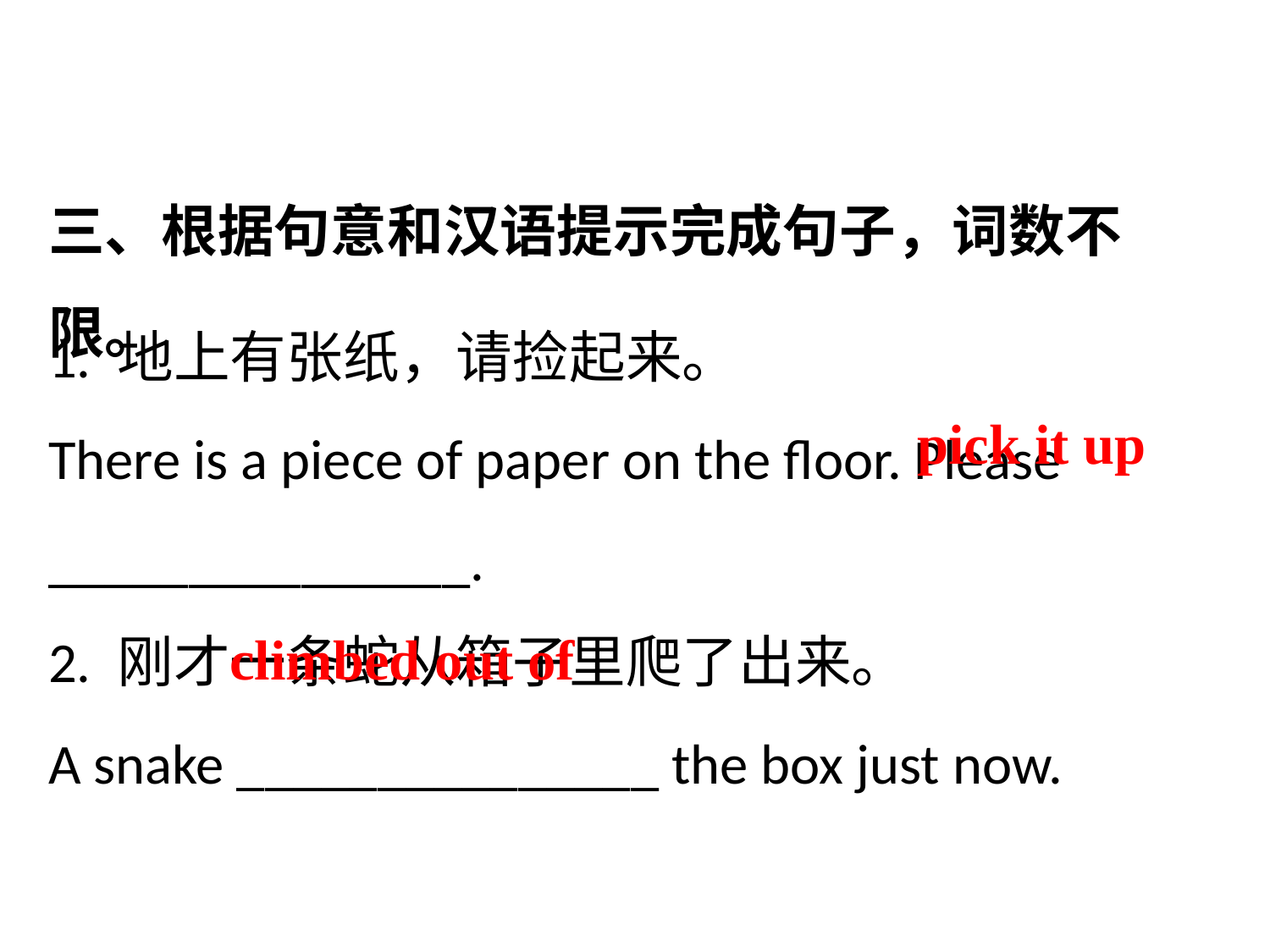

三、根据句意和汉语提示完成句子，词数不限。
1. 地上有张纸，请捡起来。
There is a piece of paper on the floor. Please _______________.
2. 刚才一条蛇从箱子里爬了出来。
A snake _______________ the box just now.

pick it up
climbed out of